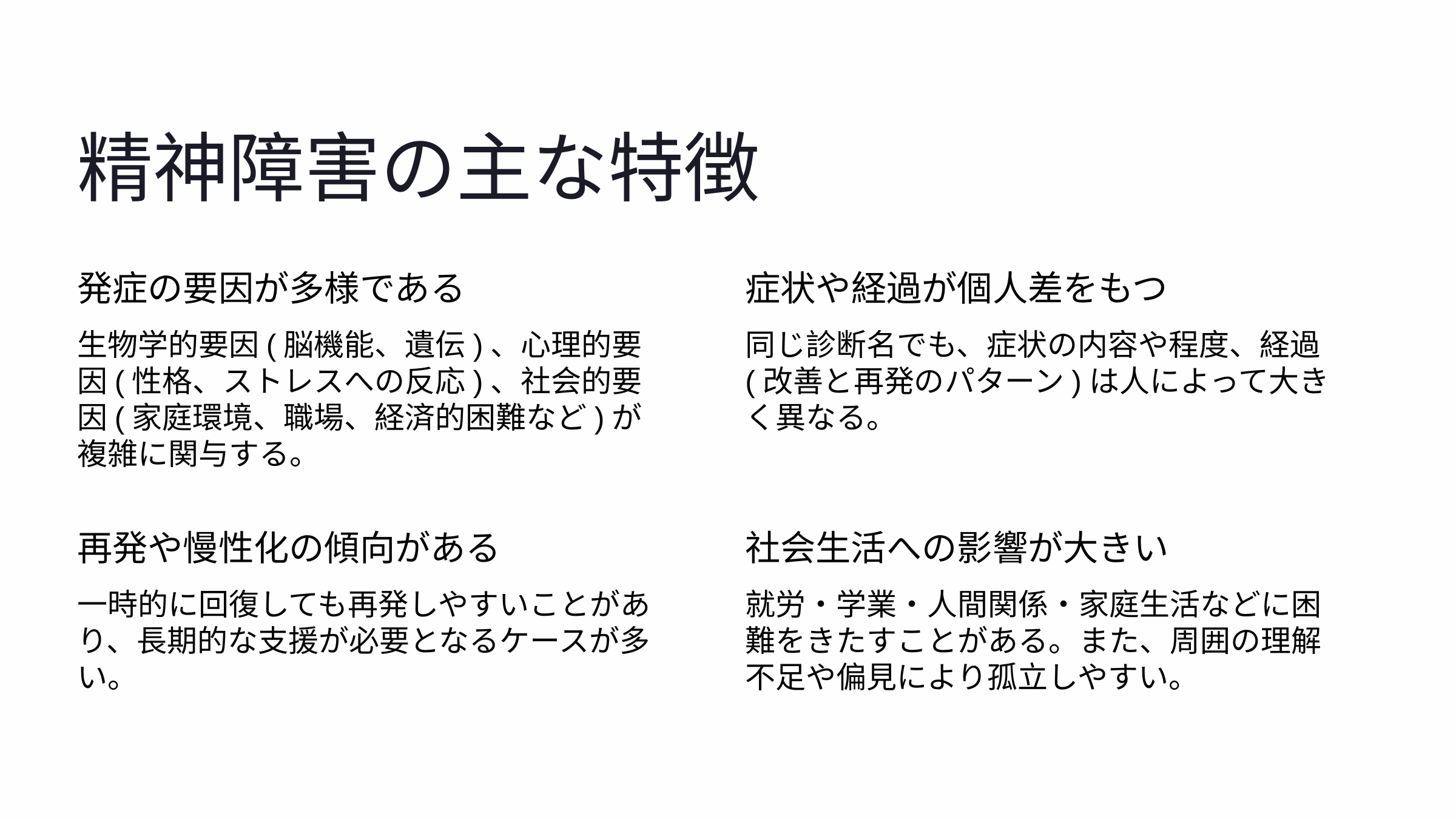

精神障害の主な特徴
発症の要因が多様である
症状や経過が個人差をもつ
生物学的要因(脳機能、遺伝)、心理的要因(性格、ストレスへの反応)、社会的要因(家庭環境、職場、経済的困難など)が複雑に関与する。
同じ診断名でも、症状の内容や程度、経過(改善と再発のパターン)は人によって大きく異なる。
再発や慢性化の傾向がある
社会生活への影響が大きい
一時的に回復しても再発しやすいことがあり、長期的な支援が必要となるケースが多い。
就労・学業・人間関係・家庭生活などに困難をきたすことがある。また、周囲の理解不足や偏見により孤立しやすい。